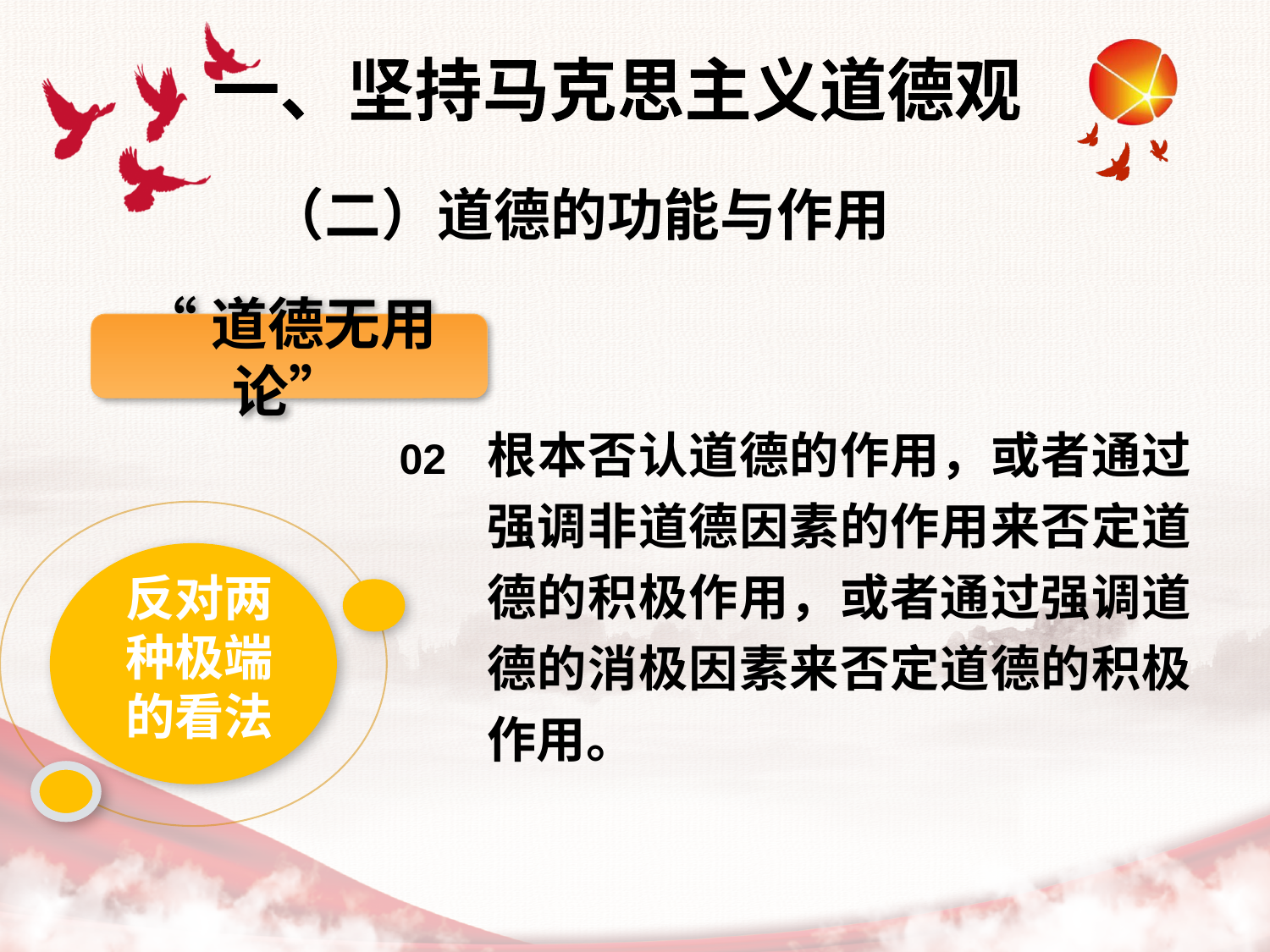

一、坚持马克思主义道德观
（二）道德的功能与作用
“道德无用论”
根本否认道德的作用，或者通过强调非道德因素的作用来否定道德的积极作用，或者通过强调道德的消极因素来否定道德的积极作用。
02

反对两种极端的看法